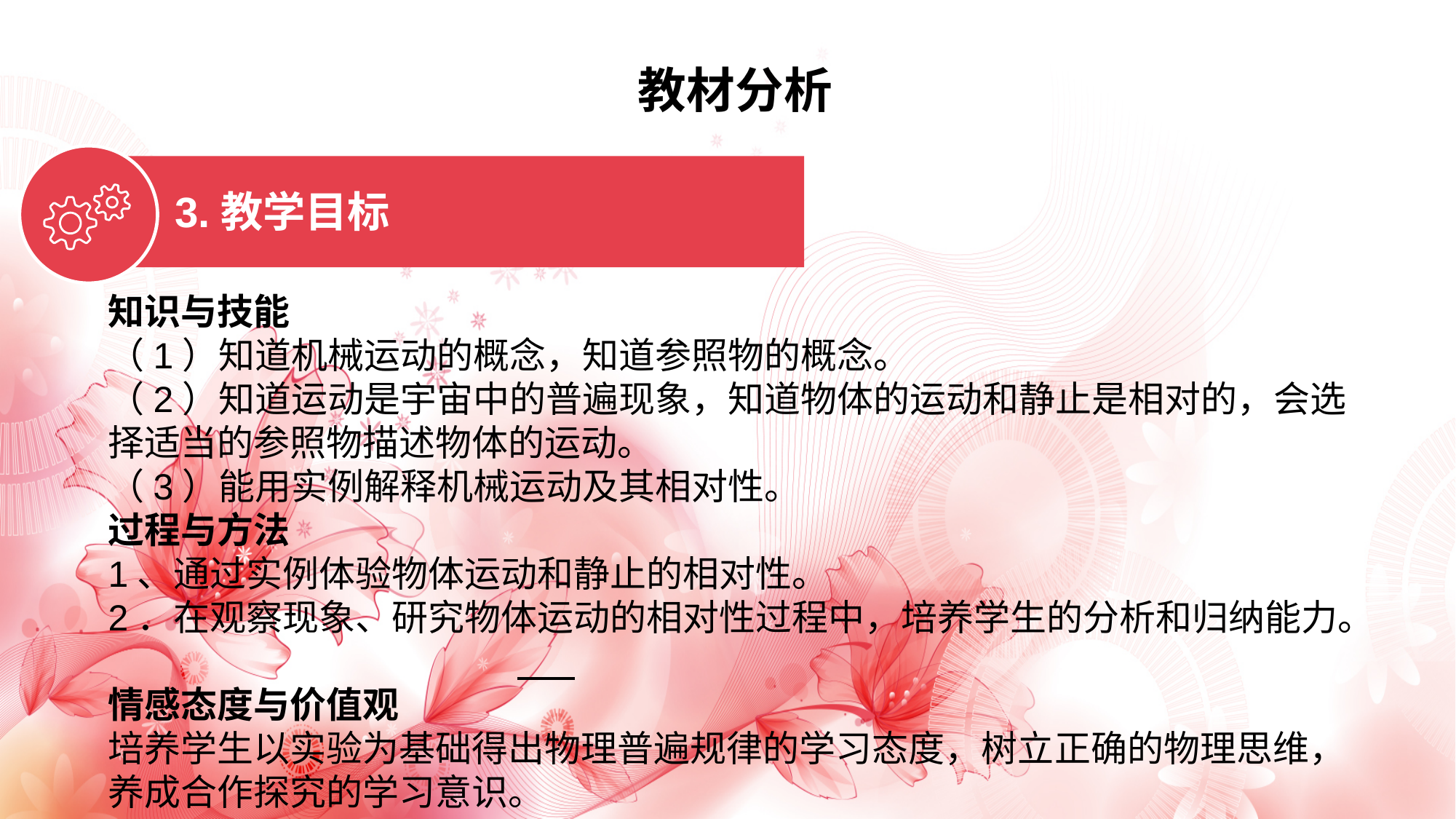

教材分析

3.教学目标
知识与技能
（1）知道机械运动的概念，知道参照物的概念。
（2）知道运动是宇宙中的普遍现象，知道物体的运动和静止是相对的，会选择适当的参照物描述物体的运动。
（3）能用实例解释机械运动及其相对性。
过程与方法
1、通过实例体验物体运动和静止的相对性。
2．在观察现象、研究物体运动的相对性过程中，培养学生的分析和归纳能力。
情感态度与价值观
培养学生以实验为基础得出物理普遍规律的学习态度，树立正确的物理思维，养成合作探究的学习意识。